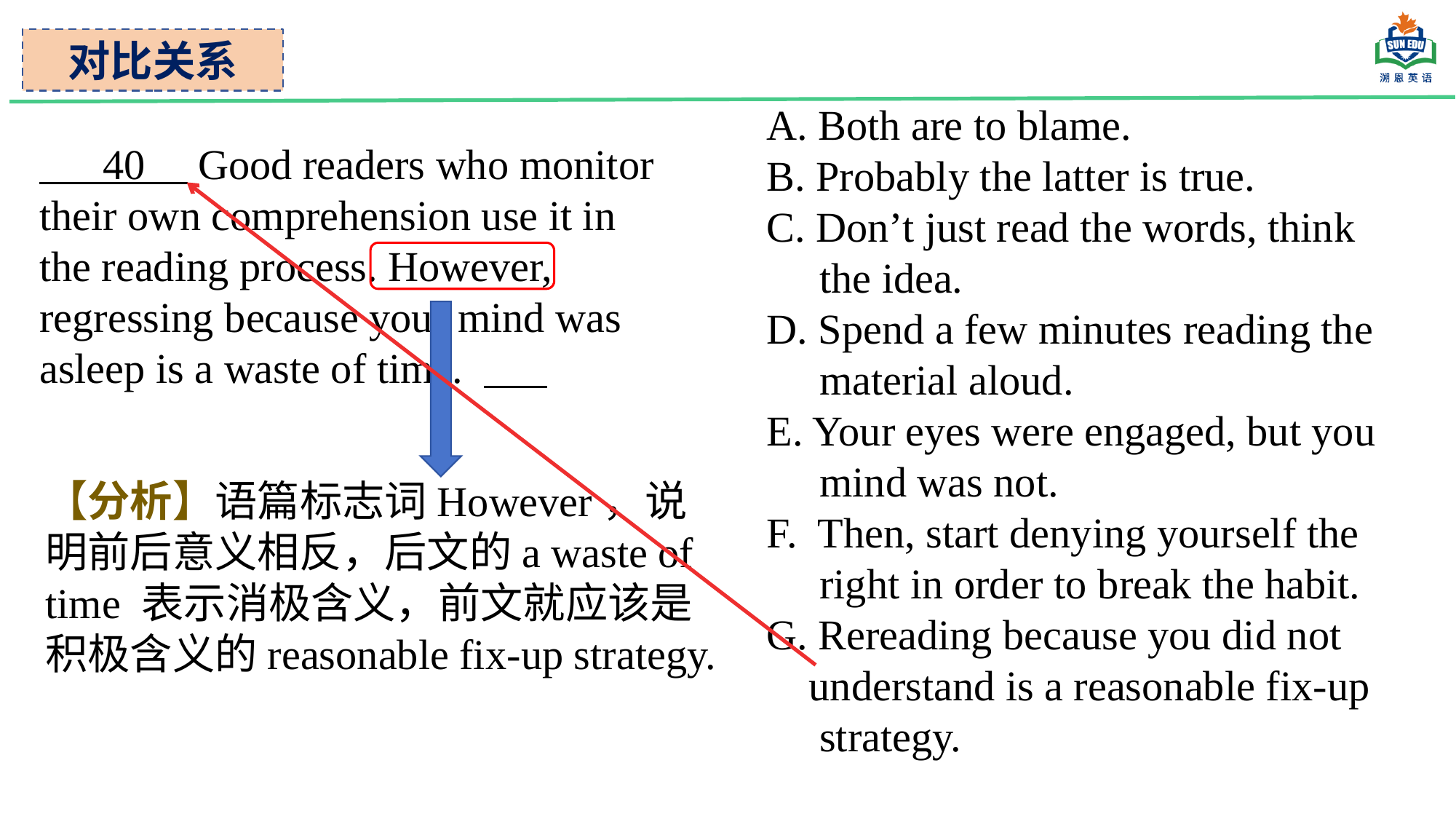

对比关系
A. Both are to blame.
B. Probably the latter is true.
C. Don’t just read the words, think
     the idea.
D. Spend a few minutes reading the
     material aloud.
E. Your eyes were engaged, but you
     mind was not.
F.  Then, start denying yourself the
     right in order to break the habit.
G. Rereading because you did not
    understand is a reasonable fix-up
     strategy.

      40     Good readers who monitor their own comprehension use it in the reading process. However, regressing because your mind was asleep is a waste of time.

【分析】语篇标志词However，说明前后意义相反，后文的a waste of time 表示消极含义，前文就应该是积极含义的reasonable fix-up strategy.